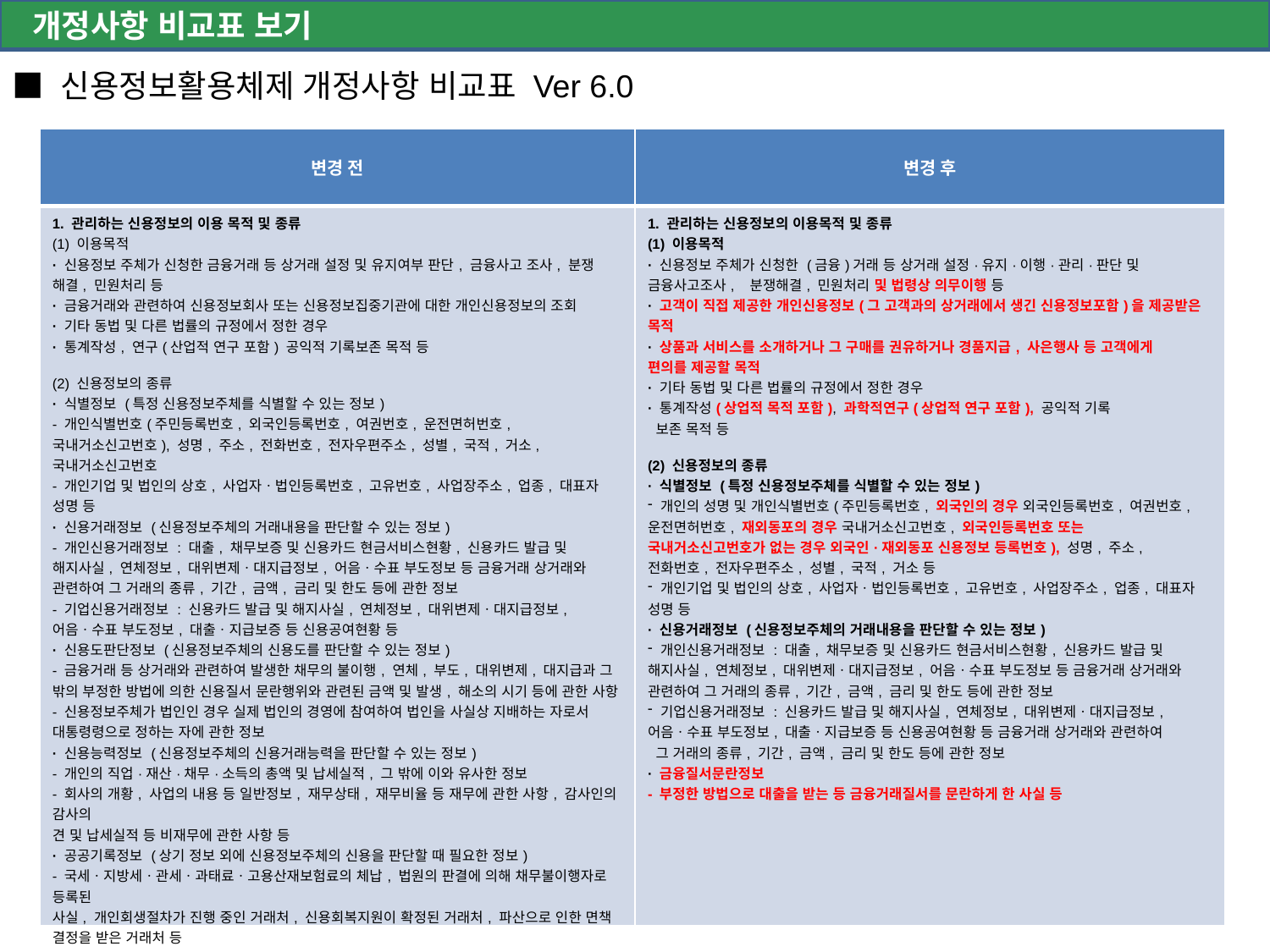

개정사항 비교표 보기
■ 신용정보활용체제 개정사항 비교표 Ver 6.0
| 변경 전 | 변경 후 |
| --- | --- |
| 1. 관리하는 신용정보의 이용 목적 및 종류 (1) 이용목적 · 신용정보 주체가 신청한 금융거래 등 상거래 설정 및 유지여부 판단, 금융사고 조사, 분쟁 해결, 민원처리 등 · 금융거래와 관련하여 신용정보회사 또는 신용정보집중기관에 대한 개인신용정보의 조회 · 기타 동법 및 다른 법률의 규정에서 정한 경우 · 통계작성, 연구(산업적 연구 포함) 공익적 기록보존 목적 등 (2) 신용정보의 종류 · 식별정보 (특정 신용정보주체를 식별할 수 있는 정보) - 개인식별번호(주민등록번호, 외국인등록번호, 여권번호, 운전면허번호, 국내거소신고번호), 성명, 주소, 전화번호, 전자우편주소, 성별, 국적, 거소, 국내거소신고번호 - 개인기업 및 법인의 상호, 사업자ㆍ법인등록번호, 고유번호, 사업장주소, 업종, 대표자 성명 등 · 신용거래정보 (신용정보주체의 거래내용을 판단할 수 있는 정보) - 개인신용거래정보 : 대출, 채무보증 및 신용카드 현금서비스현황, 신용카드 발급 및 해지사실, 연체정보, 대위변제ㆍ대지급정보, 어음ㆍ수표 부도정보 등 금융거래 상거래와 관련하여 그 거래의 종류, 기간, 금액, 금리 및 한도 등에 관한 정보 - 기업신용거래정보 : 신용카드 발급 및 해지사실, 연체정보, 대위변제ㆍ대지급정보, 어음ㆍ수표 부도정보, 대출ㆍ지급보증 등 신용공여현황 등 · 신용도판단정보 (신용정보주체의 신용도를 판단할 수 있는 정보) - 금융거래 등 상거래와 관련하여 발생한 채무의 불이행, 연체, 부도, 대위변제, 대지급과 그 밖의 부정한 방법에 의한 신용질서 문란행위와 관련된 금액 및 발생, 해소의 시기 등에 관한 사항 - 신용정보주체가 법인인 경우 실제 법인의 경영에 참여하여 법인을 사실상 지배하는 자로서 대통령령으로 정하는 자에 관한 정보 · 신용능력정보 (신용정보주체의 신용거래능력을 판단할 수 있는 정보) - 개인의 직업·재산·채무·소득의 총액 및 납세실적, 그 밖에 이와 유사한 정보 - 회사의 개황, 사업의 내용 등 일반정보, 재무상태, 재무비율 등 재무에 관한 사항, 감사인의 감사의 견 및 납세실적 등 비재무에 관한 사항 등 · 공공기록정보 (상기 정보 외에 신용정보주체의 신용을 판단할 때 필요한 정보) - 국세ㆍ지방세ㆍ관세ㆍ과태료ㆍ고용산재보험료의 체납, 법원의 판결에 의해 채무불이행자로 등록된 사실, 개인회생절차가 진행 중인 거래처, 신용회복지원이 확정된 거래처, 파산으로 인한 면책 결정을 받은 거래처 등 | 1. 관리하는 신용정보의 이용목적 및 종류 (1) 이용목적 · 신용정보 주체가 신청한 (금융)거래 등 상거래 설정·유지·이행·관리·판단 및 금융사고조사, 분쟁해결, 민원처리 및 법령상 의무이행 등 · 고객이 직접 제공한 개인신용정보(그 고객과의 상거래에서 생긴 신용정보포함)을 제공받은 목적 · 상품과 서비스를 소개하거나 그 구매를 권유하거나 경품지급, 사은행사 등 고객에게 편의를 제공할 목적 · 기타 동법 및 다른 법률의 규정에서 정한 경우 · 통계작성(상업적 목적 포함), 과학적연구(상업적 연구 포함), 공익적 기록 보존 목적 등 (2) 신용정보의 종류 · 식별정보 (특정 신용정보주체를 식별할 수 있는 정보) 개인의 성명 및 개인식별번호(주민등록번호, 외국인의 경우 외국인등록번호, 여권번호, 운전면허번호, 재외동포의 경우 국내거소신고번호, 외국인등록번호 또는 국내거소신고번호가 없는 경우 외국인·재외동포 신용정보 등록번호), 성명, 주소, 전화번호, 전자우편주소, 성별, 국적, 거소 등 개인기업 및 법인의 상호, 사업자ㆍ법인등록번호, 고유번호, 사업장주소, 업종, 대표자 성명 등 · 신용거래정보 (신용정보주체의 거래내용을 판단할 수 있는 정보) 개인신용거래정보 : 대출, 채무보증 및 신용카드 현금서비스현황, 신용카드 발급 및 해지사실, 연체정보, 대위변제ㆍ대지급정보, 어음ㆍ수표 부도정보 등 금융거래 상거래와 관련하여 그 거래의 종류, 기간, 금액, 금리 및 한도 등에 관한 정보 기업신용거래정보 : 신용카드 발급 및 해지사실, 연체정보, 대위변제ㆍ대지급정보, 어음ㆍ수표 부도정보, 대출ㆍ지급보증 등 신용공여현황 등 금융거래 상거래와 관련하여 그 거래의 종류, 기간, 금액, 금리 및 한도 등에 관한 정보 · 금융질서문란정보 - 부정한 방법으로 대출을 받는 등 금융거래질서를 문란하게 한 사실 등 |